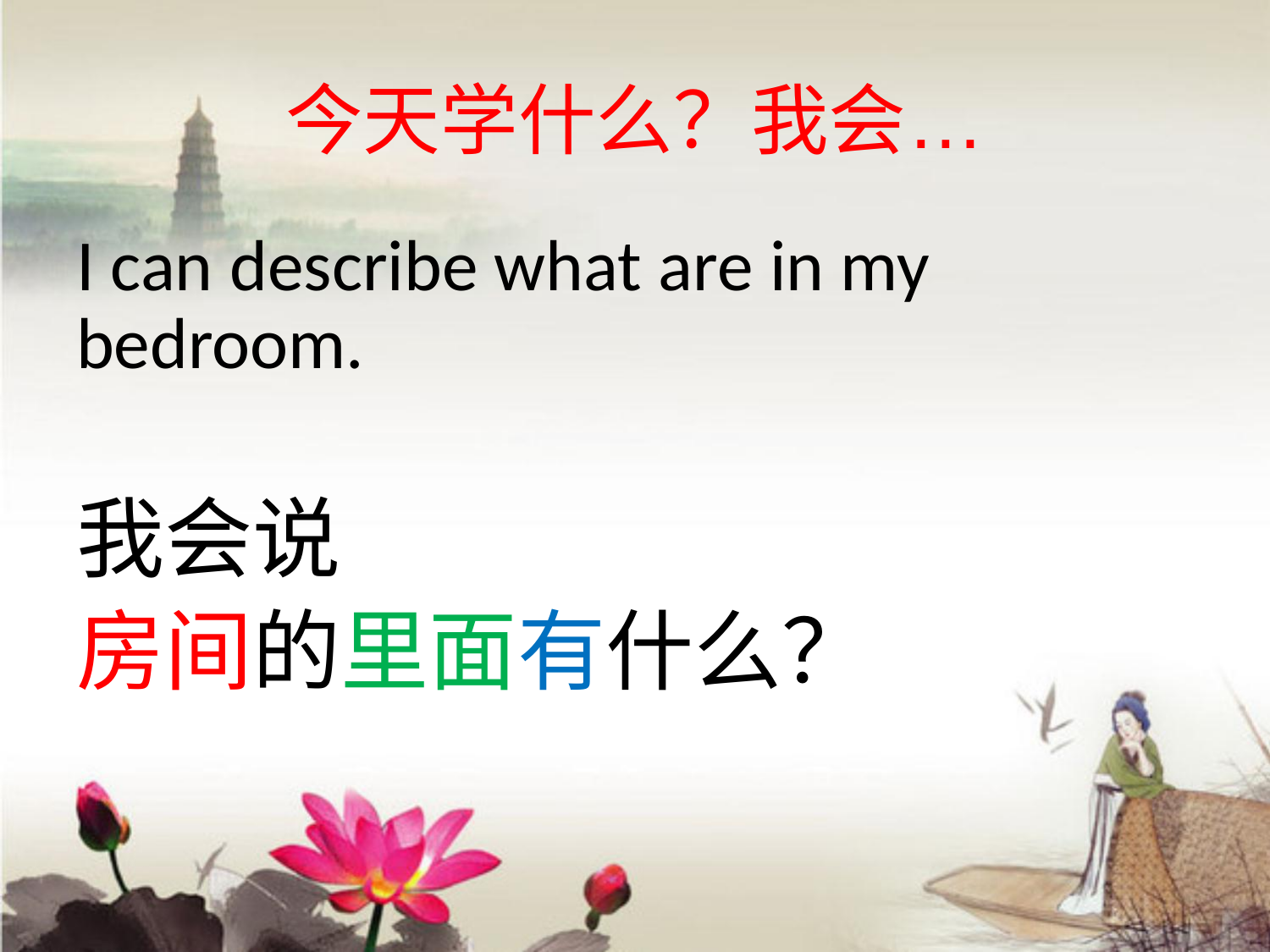

# 今天学什么？我会…
I can describe what are in my bedroom.

我会说
房间的里面有什么？